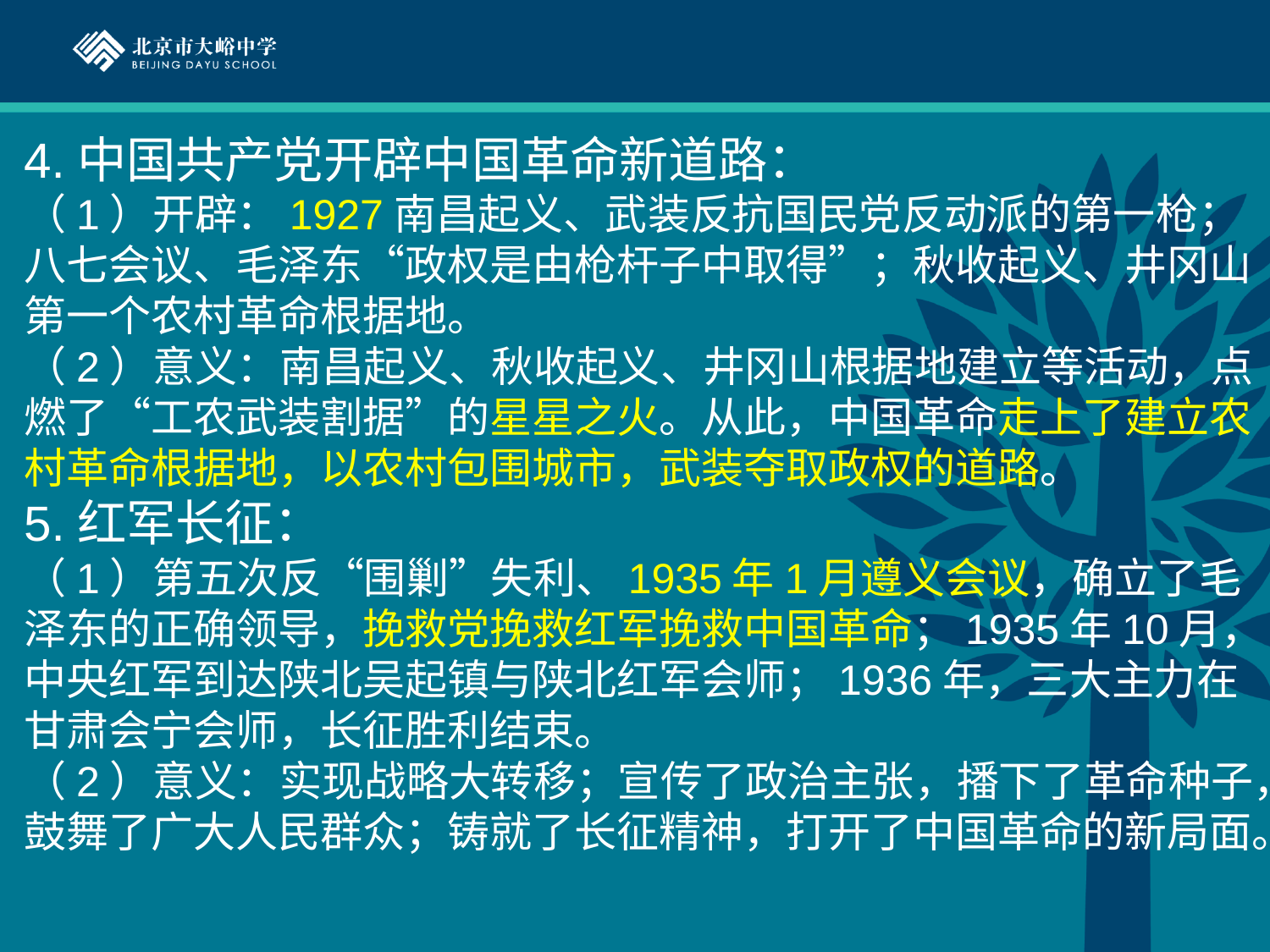

4.中国共产党开辟中国革命新道路：
（1）开辟：1927南昌起义、武装反抗国民党反动派的第一枪；八七会议、毛泽东“政权是由枪杆子中取得”；秋收起义、井冈山第一个农村革命根据地。
（2）意义：南昌起义、秋收起义、井冈山根据地建立等活动，点燃了“工农武装割据”的星星之火。从此，中国革命走上了建立农村革命根据地，以农村包围城市，武装夺取政权的道路。
5.红军长征：
（1）第五次反“围剿”失利、1935年1月遵义会议，确立了毛泽东的正确领导，挽救党挽救红军挽救中国革命；1935年10月，中央红军到达陕北吴起镇与陕北红军会师；1936年，三大主力在甘肃会宁会师，长征胜利结束。
（2）意义：实现战略大转移；宣传了政治主张，播下了革命种子，鼓舞了广大人民群众；铸就了长征精神，打开了中国革命的新局面。